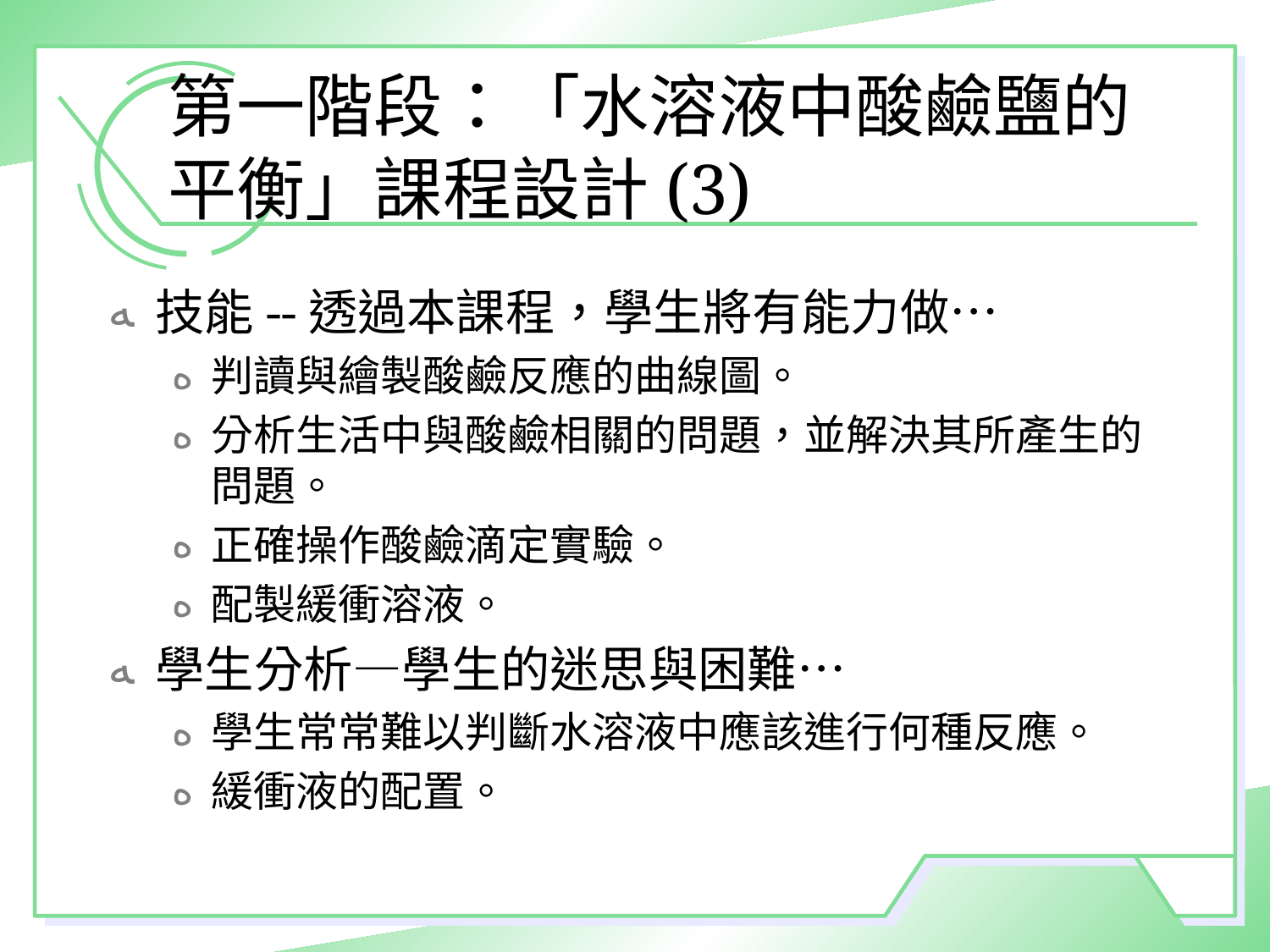

# 第一階段：「水溶液中酸鹼鹽的平衡」課程設計(3)
技能--透過本課程，學生將有能力做…
判讀與繪製酸鹼反應的曲線圖。
分析生活中與酸鹼相關的問題，並解決其所產生的問題。
正確操作酸鹼滴定實驗。
配製緩衝溶液。
學生分析—學生的迷思與困難…
學生常常難以判斷水溶液中應該進行何種反應。
緩衝液的配置。